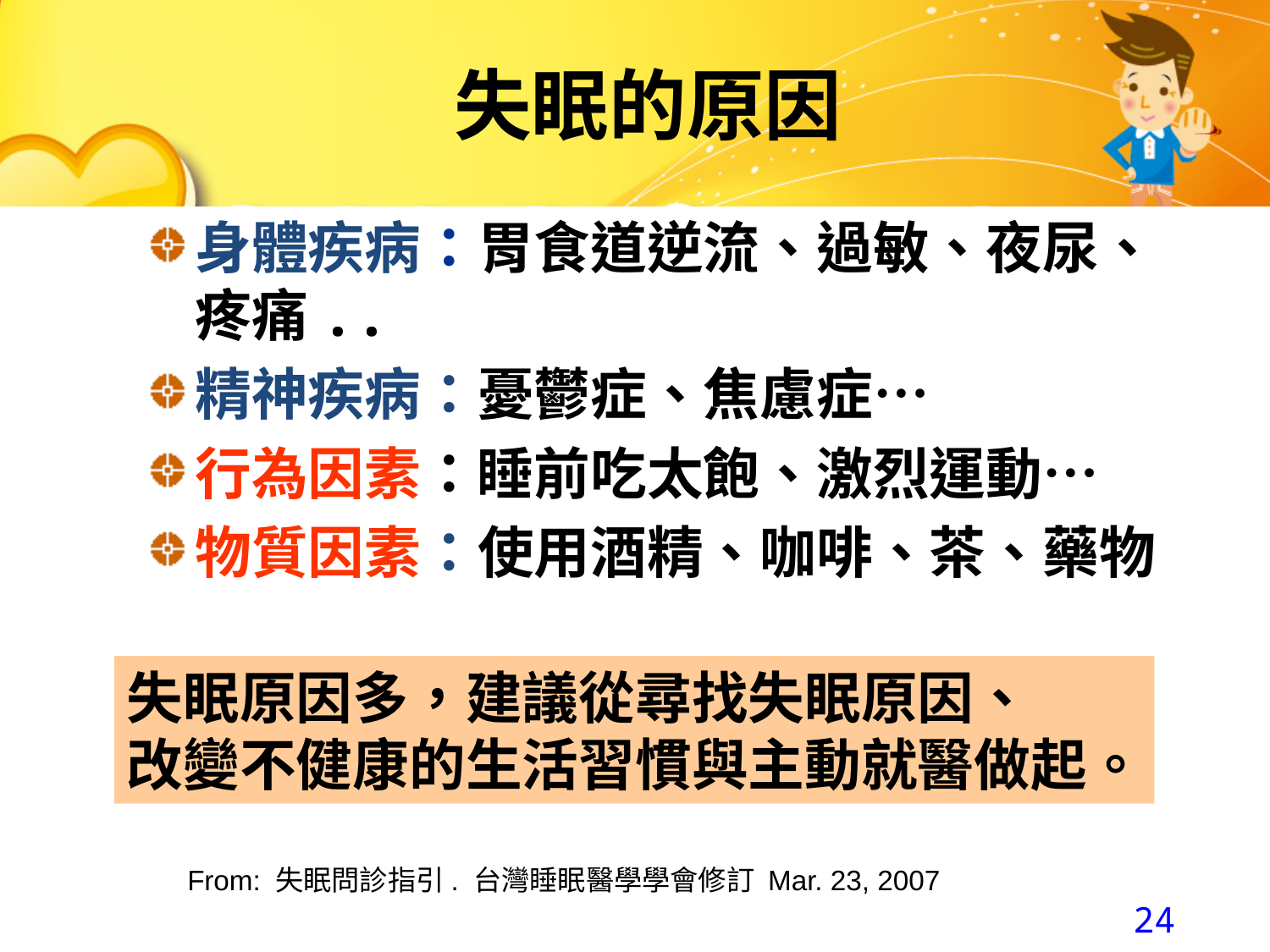

失眠的原因

身體疾病：胃食道逆流、過敏、夜尿、疼痛..
精神疾病：憂鬱症、焦慮症…
行為因素：睡前吃太飽、激烈運動…
物質因素：使用酒精、咖啡、茶、藥物

失眠原因多，建議從尋找失眠原因、
改變不健康的生活習慣與主動就醫做起。
From: 失眠問診指引. 台灣睡眠醫學學會修訂 Mar. 23, 2007
24